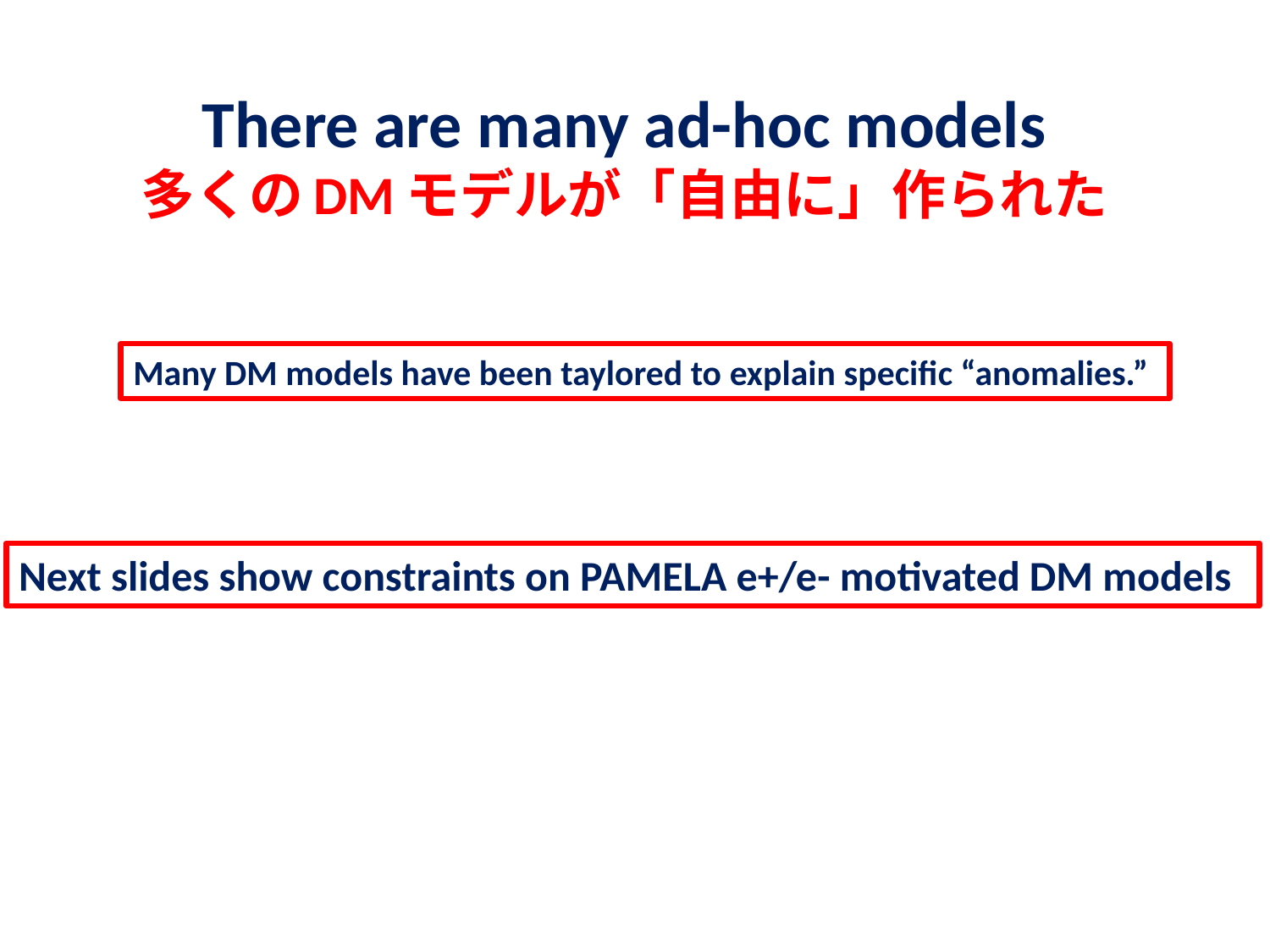

# There are many ad-hoc models 多くのDMモデルが「自由に」作られた
Many DM models have been taylored to explain specific “anomalies.”
Next slides show constraints on PAMELA e+/e- motivated DM models